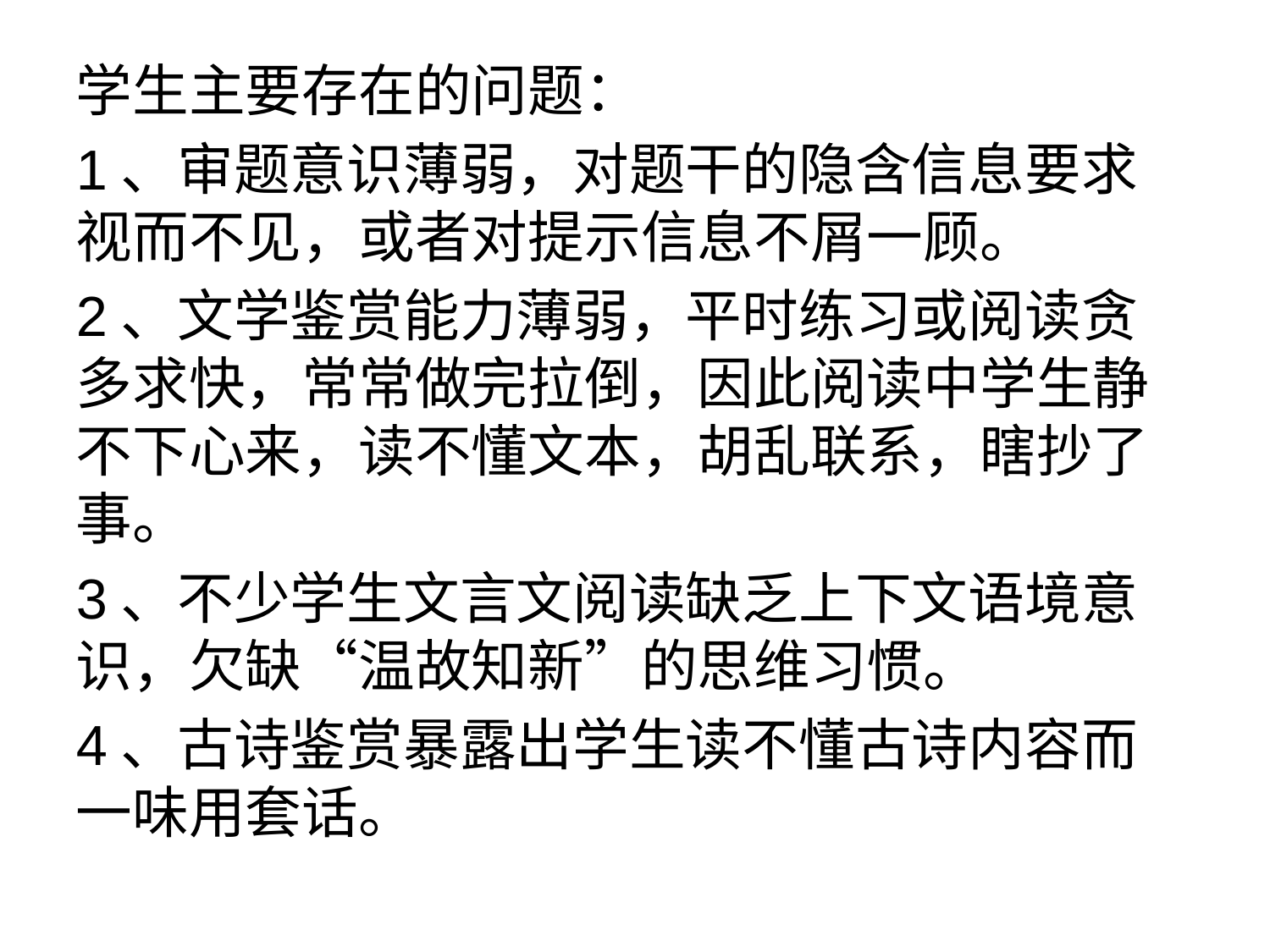

#
学生主要存在的问题：
1、审题意识薄弱，对题干的隐含信息要求视而不见，或者对提示信息不屑一顾。
2、文学鉴赏能力薄弱，平时练习或阅读贪多求快，常常做完拉倒，因此阅读中学生静不下心来，读不懂文本，胡乱联系，瞎抄了事。
3、不少学生文言文阅读缺乏上下文语境意识，欠缺“温故知新”的思维习惯。
4、古诗鉴赏暴露出学生读不懂古诗内容而一味用套话。